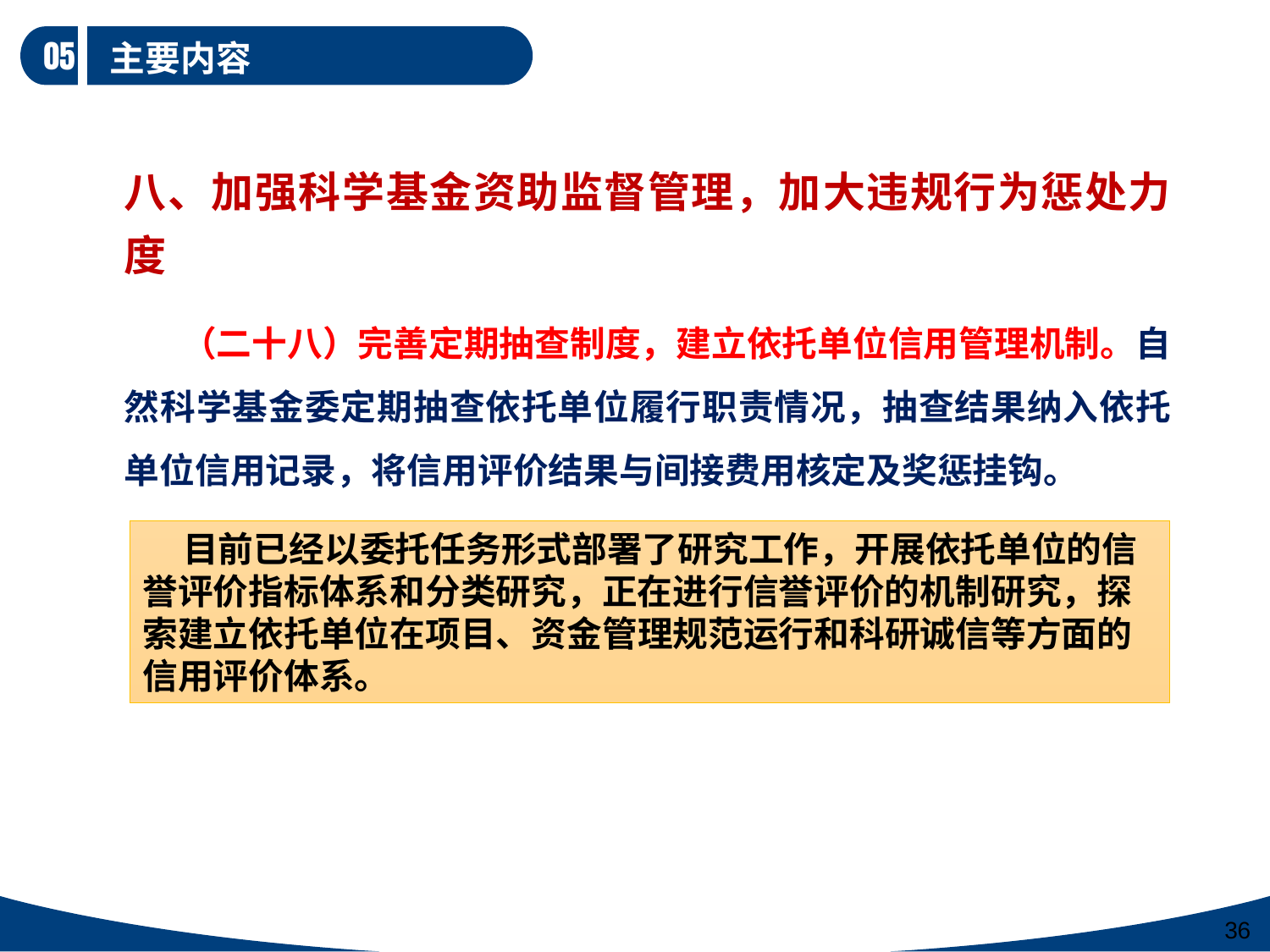

主要内容
05
八、加强科学基金资助监督管理，加大违规行为惩处力度
      （二十八）完善定期抽查制度，建立依托单位信用管理机制。自然科学基金委定期抽查依托单位履行职责情况，抽查结果纳入依托单位信用记录，将信用评价结果与间接费用核定及奖惩挂钩。
    目前已经以委托任务形式部署了研究工作，开展依托单位的信誉评价指标体系和分类研究，正在进行信誉评价的机制研究，探索建立依托单位在项目、资金管理规范运行和科研诚信等方面的信用评价体系。

36